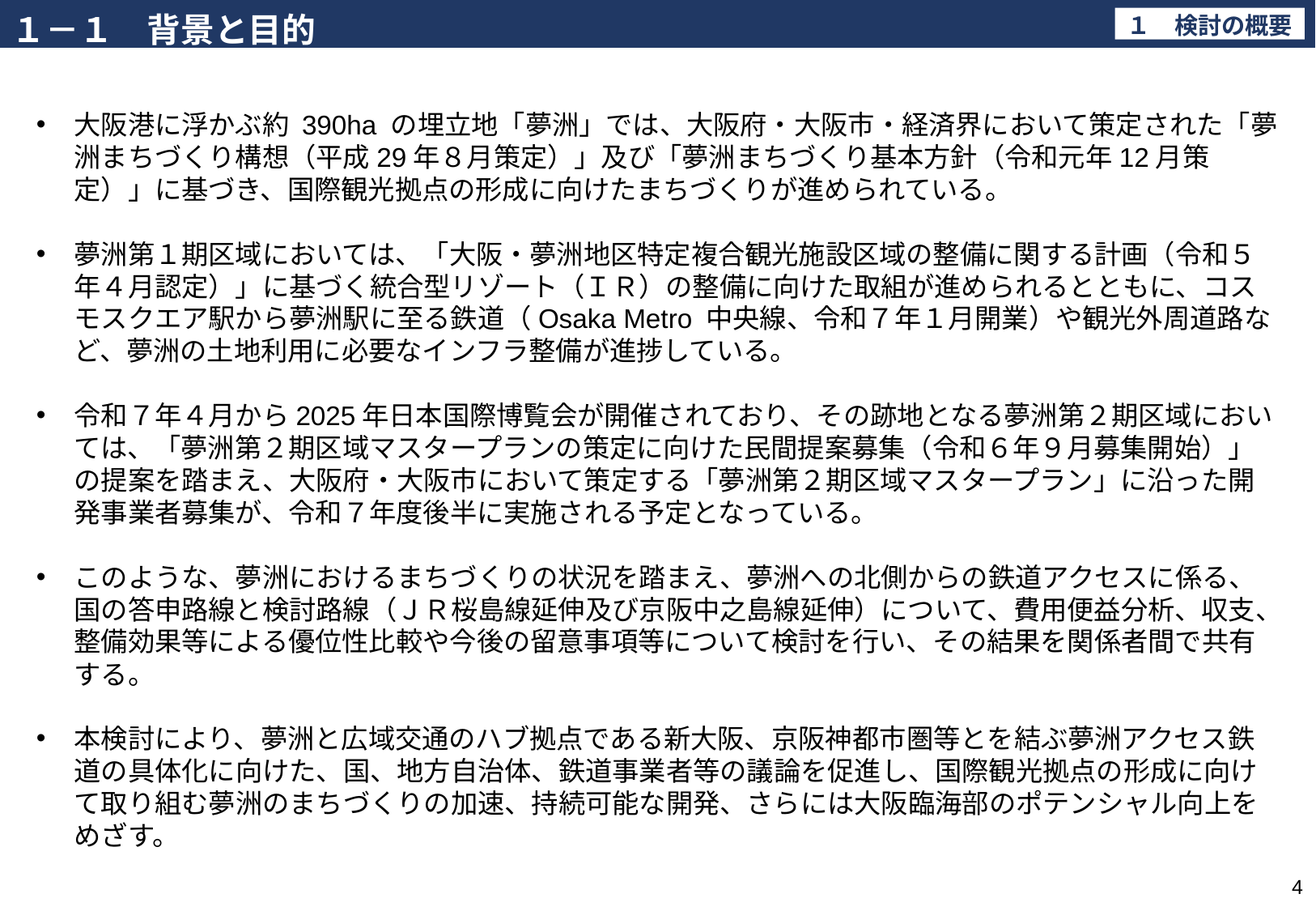

１－１　背景と目的
１　検討の概要
大阪港に浮かぶ約 390ha の埋立地「夢洲」では、大阪府・大阪市・経済界において策定された「夢洲まちづくり構想（平成29年８月策定）」及び「夢洲まちづくり基本方針（令和元年12月策定）」に基づき、国際観光拠点の形成に向けたまちづくりが進められている。

夢洲第１期区域においては、「大阪・夢洲地区特定複合観光施設区域の整備に関する計画（令和５年４月認定）」に基づく統合型リゾート（ＩＲ）の整備に向けた取組が進められるとともに、コスモスクエア駅から夢洲駅に至る鉄道（Osaka Metro 中央線、令和７年１月開業）や観光外周道路など、夢洲の土地利用に必要なインフラ整備が進捗している。

令和７年４月から2025年日本国際博覧会が開催されており、その跡地となる夢洲第２期区域においては、「夢洲第２期区域マスタープランの策定に向けた民間提案募集（令和６年９月募集開始）」の提案を踏まえ、大阪府・大阪市において策定する「夢洲第２期区域マスタープラン」に沿った開発事業者募集が、令和７年度後半に実施される予定となっている。

このような、夢洲におけるまちづくりの状況を踏まえ、夢洲への北側からの鉄道アクセスに係る、国の答申路線と検討路線（ＪＲ桜島線延伸及び京阪中之島線延伸）について、費用便益分析、収支、整備効果等による優位性比較や今後の留意事項等について検討を行い、その結果を関係者間で共有する。

本検討により、夢洲と広域交通のハブ拠点である新大阪、京阪神都市圏等とを結ぶ夢洲アクセス鉄道の具体化に向けた、国、地方自治体、鉄道事業者等の議論を促進し、国際観光拠点の形成に向けて取り組む夢洲のまちづくりの加速、持続可能な開発、さらには大阪臨海部のポテンシャル向上をめざす。
4